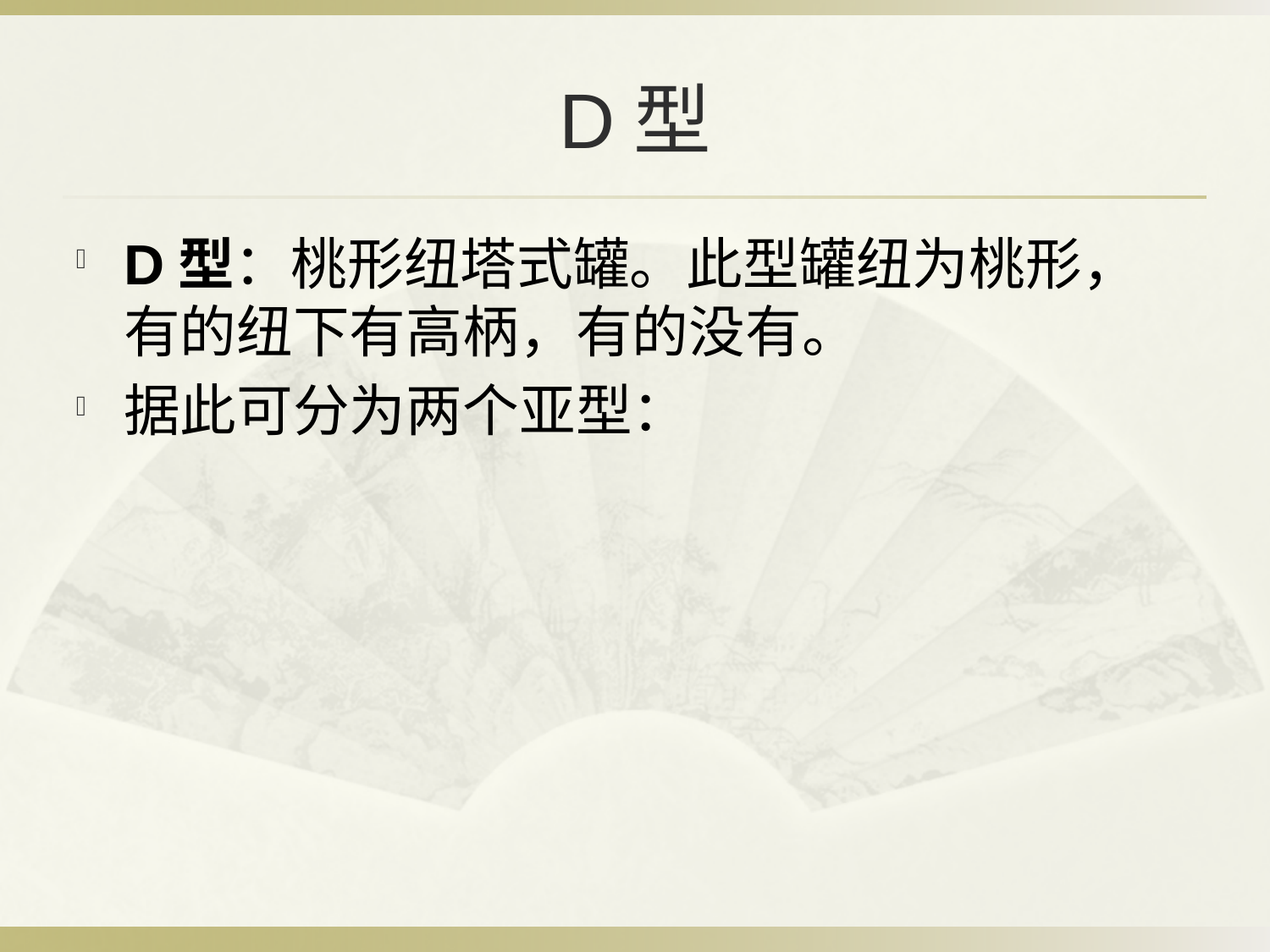

# D型
D型：桃形纽塔式罐。此型罐纽为桃形，有的纽下有高柄，有的没有。
据此可分为两个亚型：